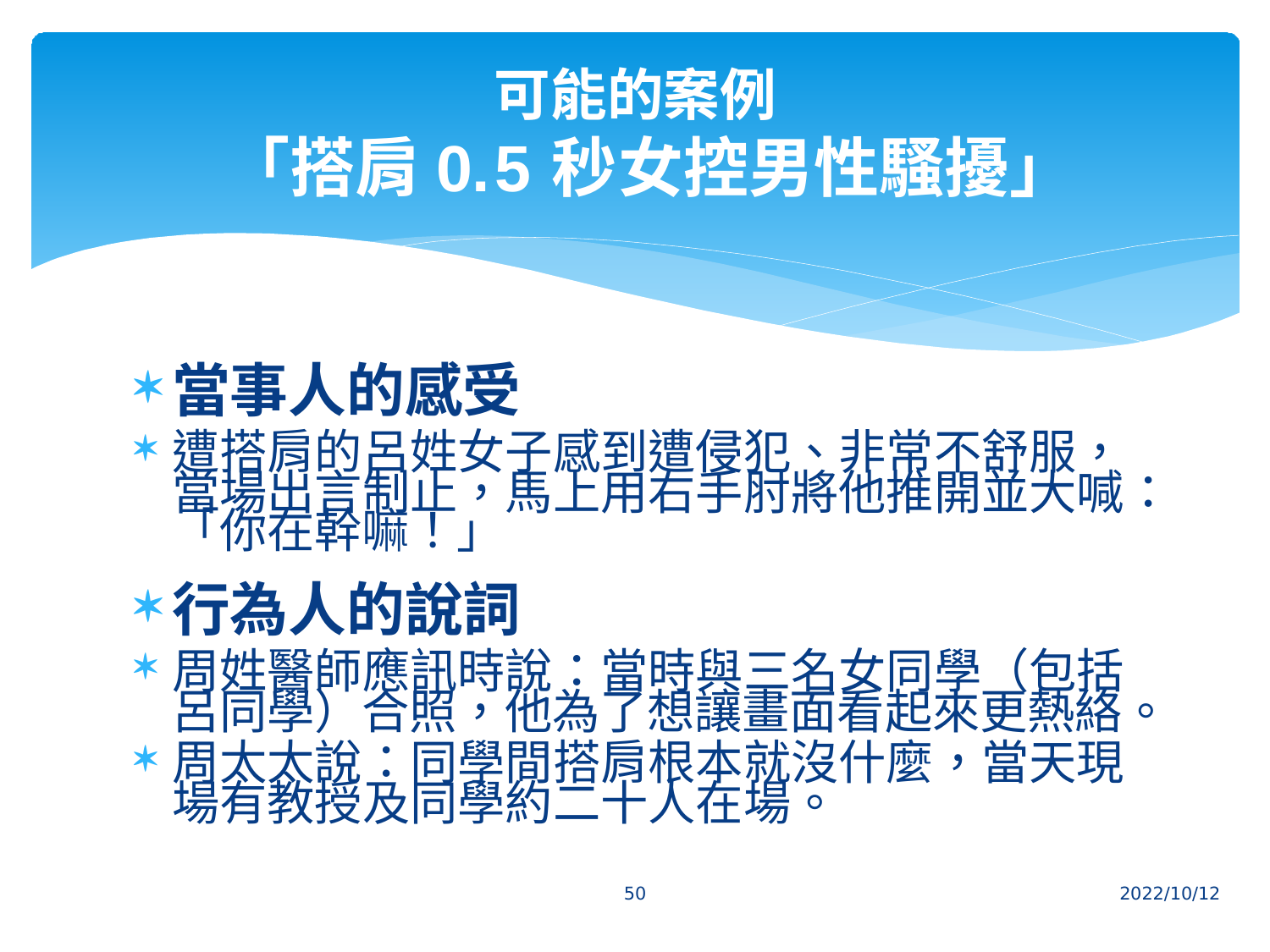

可能的案例
# 「搭肩0.5秒	女控男性騷擾」
當事人的感受
遭搭肩的呂姓女子感到遭侵犯、非常不舒服，  當場出言制止，馬上用右手肘將他推開並大喊：
「你在幹嘛！」
行為人的說詞
周姓醫師應訊時說：當時與三名女同學（包括  呂同學）合照，他為了想讓畫面看起來更熱絡。
周太太說：同學間搭肩根本就沒什麼，當天現 場有教授及同學約二十人在場。
50
2022/10/12